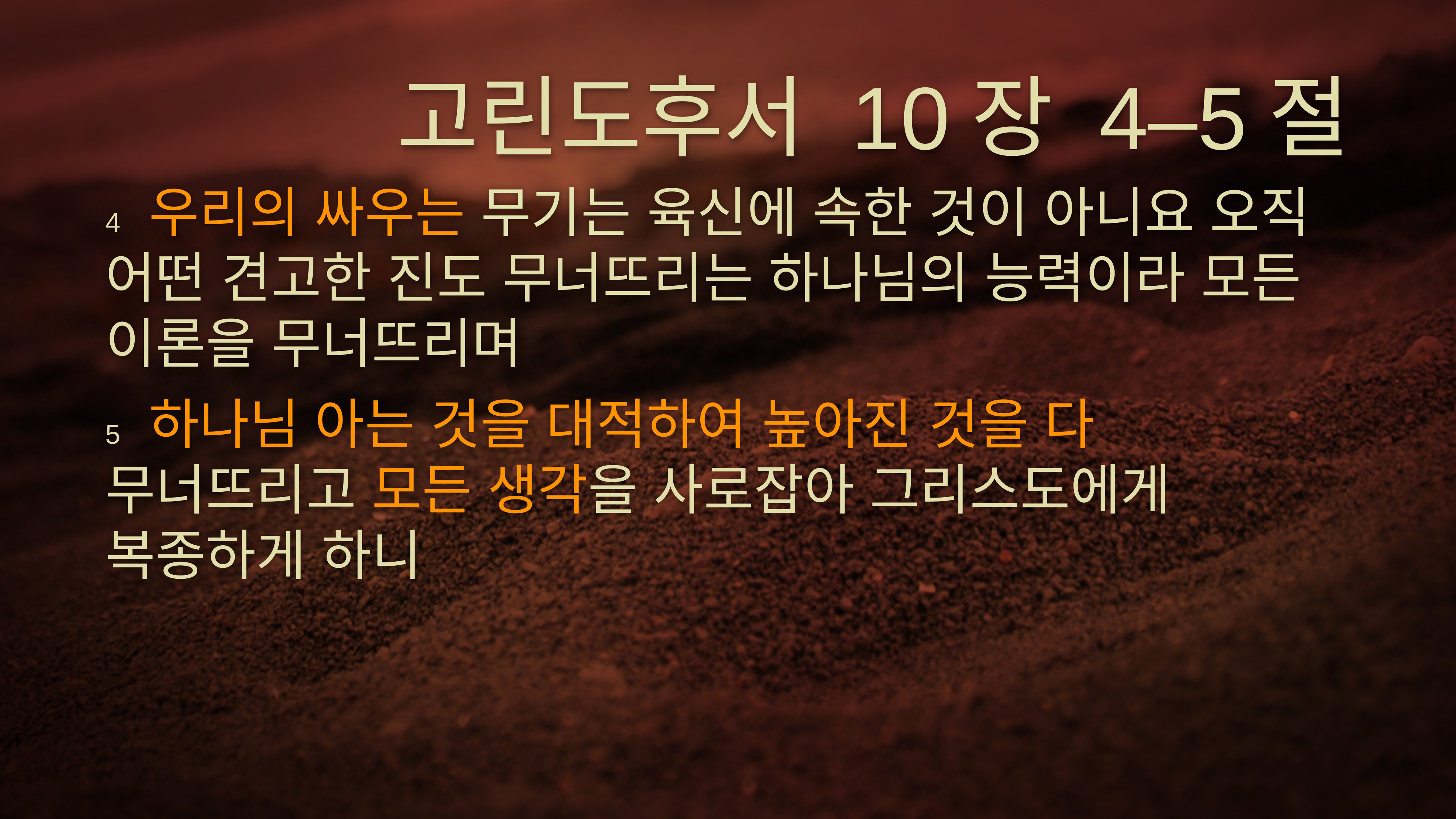

# 고린도후서 10장 4–5절
4 우리의 싸우는 무기는 육신에 속한 것이 아니요 오직 어떤 견고한 진도 무너뜨리는 하나님의 능력이라 모든 이론을 무너뜨리며
5 하나님 아는 것을 대적하여 높아진 것을 다 무너뜨리고 모든 생각을 사로잡아 그리스도에게 복종하게 하니